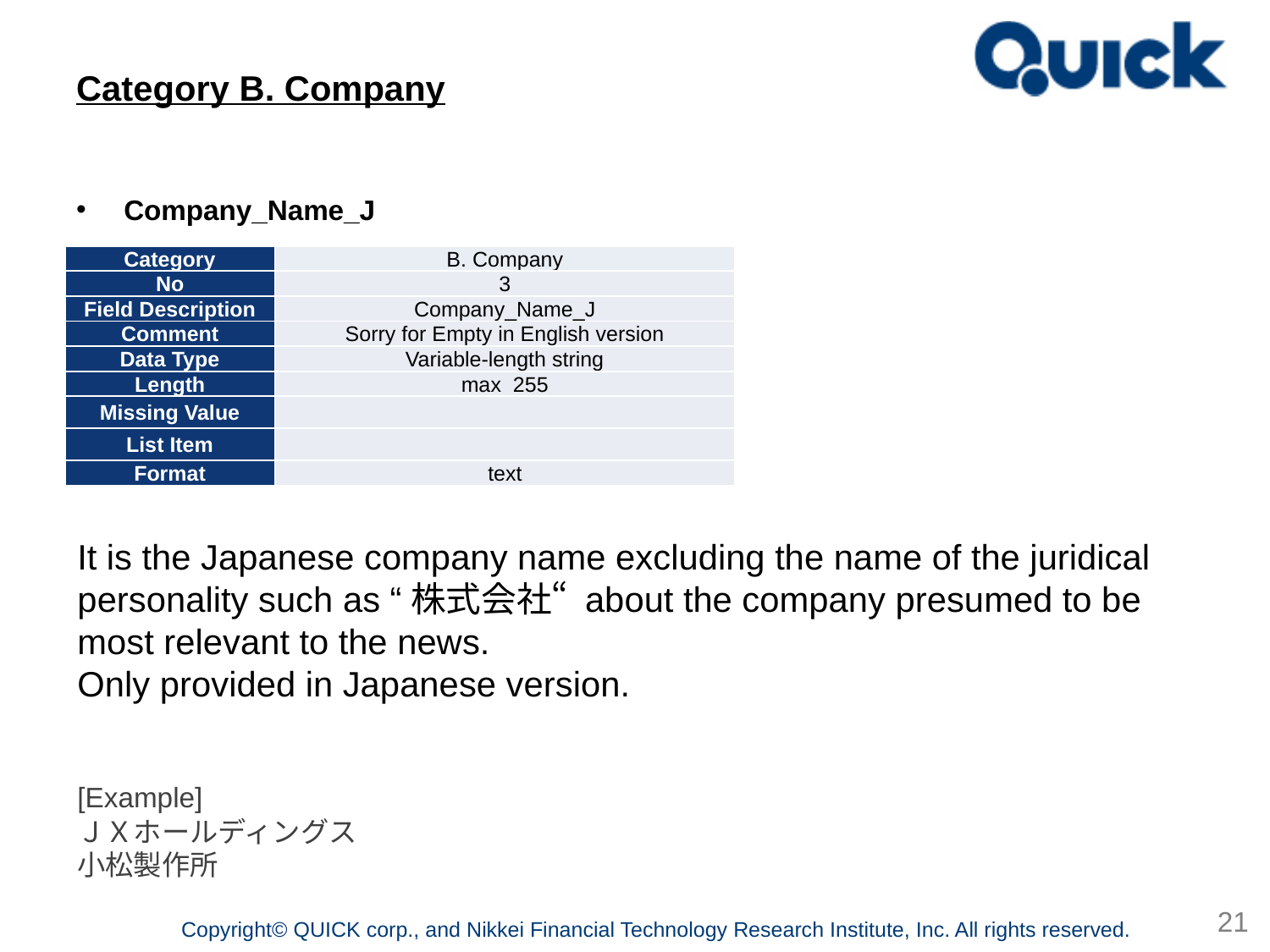

# Category B. Company
Company_Name_J
| Category | B. Company |
| --- | --- |
| No | 3 |
| Field Description | Company\_Name\_J |
| Comment | Sorry for Empty in English version |
| Data Type | Variable-length string |
| Length | max 255 |
| Missing Value |  |
| List Item |  |
| Format | text |
It is the Japanese company name excluding the name of the juridical personality such as “株式会社“ about the company presumed to be most relevant to the news.
Only provided in Japanese version.

[Example]
ＪＸホールディングス
小松製作所
21